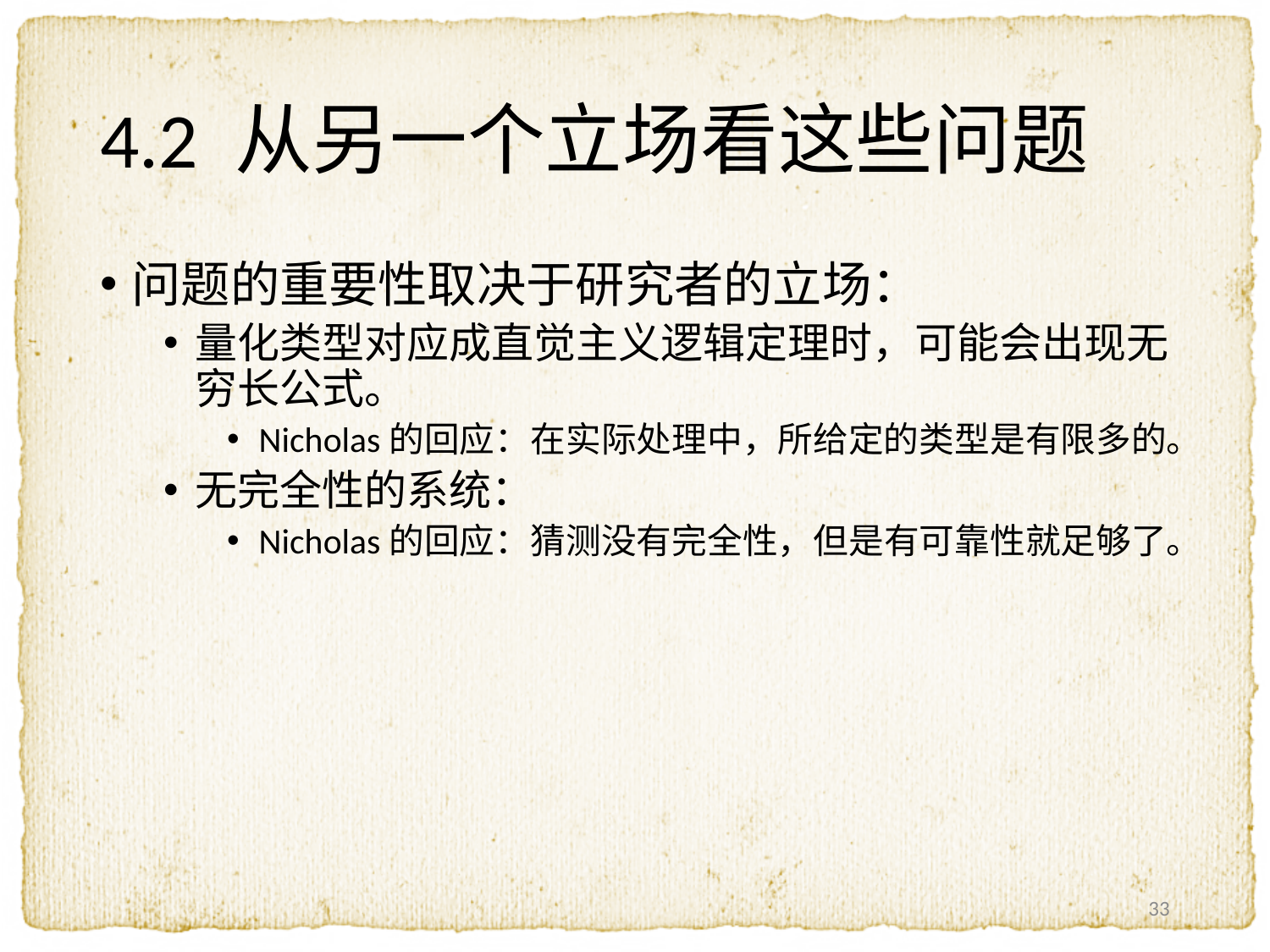

# 4.2 从另一个立场看这些问题
问题的重要性取决于研究者的立场：
量化类型对应成直觉主义逻辑定理时，可能会出现无穷长公式。
Nicholas的回应：在实际处理中，所给定的类型是有限多的。
无完全性的系统：
Nicholas的回应：猜测没有完全性，但是有可靠性就足够了。
33